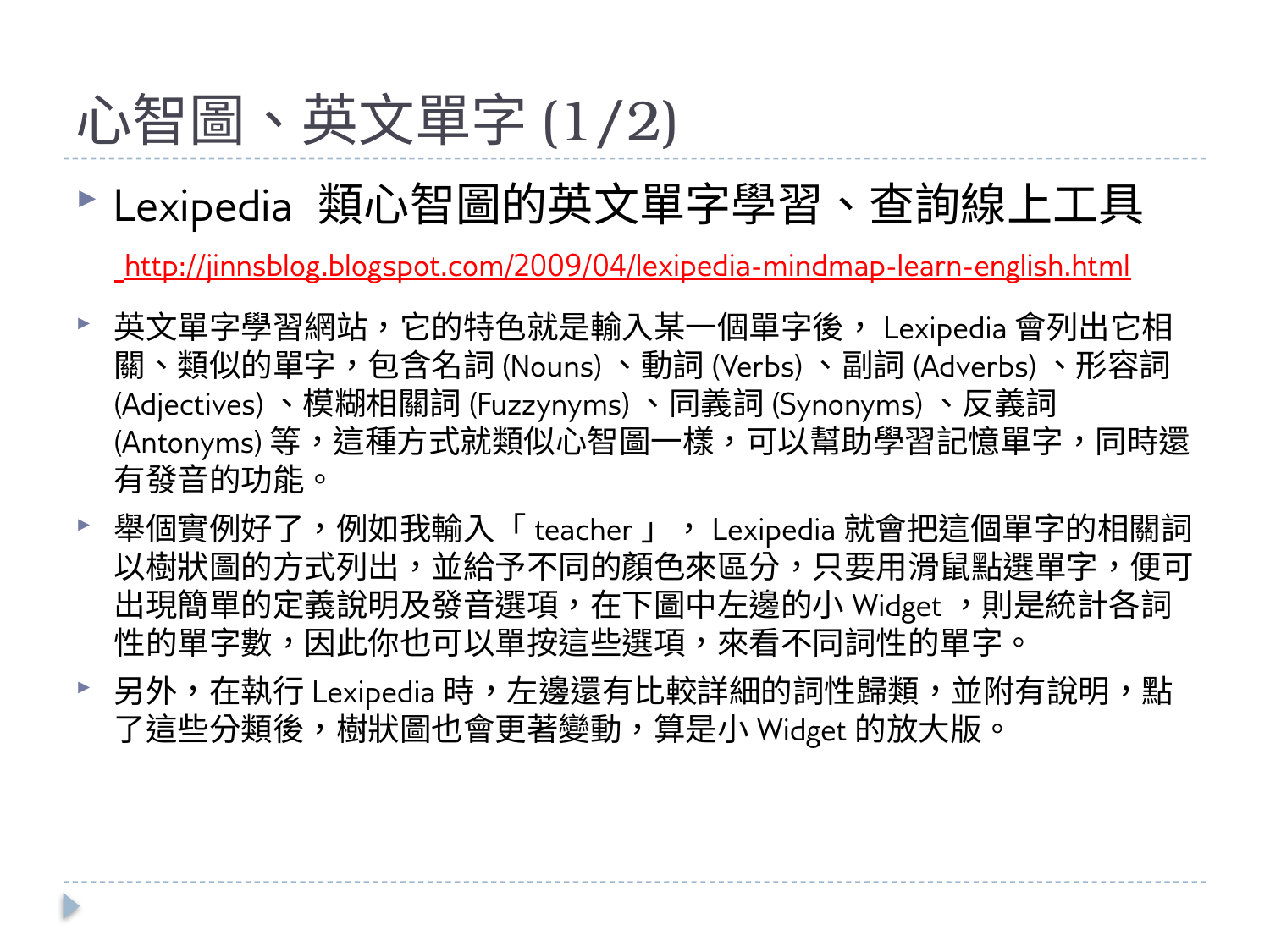

# 心智圖、英文單字(1/2)
Lexipedia 類心智圖的英文單字學習、查詢線上工具
 http://jinnsblog.blogspot.com/2009/04/lexipedia-mindmap-learn-english.html
英文單字學習網站，它的特色就是輸入某一個單字後，Lexipedia會列出它相關、類似的單字，包含名詞(Nouns)、動詞(Verbs)、副詞(Adverbs)、形容詞(Adjectives)、模糊相關詞(Fuzzynyms)、同義詞(Synonyms)、反義詞(Antonyms)等，這種方式就類似心智圖一樣，可以幫助學習記憶單字，同時還有發音的功能。
舉個實例好了，例如我輸入「teacher」，Lexipedia就會把這個單字的相關詞以樹狀圖的方式列出，並給予不同的顏色來區分，只要用滑鼠點選單字，便可出現簡單的定義說明及發音選項，在下圖中左邊的小Widget，則是統計各詞性的單字數，因此你也可以單按這些選項，來看不同詞性的單字。
另外，在執行Lexipedia時，左邊還有比較詳細的詞性歸類，並附有說明，點了這些分類後，樹狀圖也會更著變動，算是小Widget的放大版。